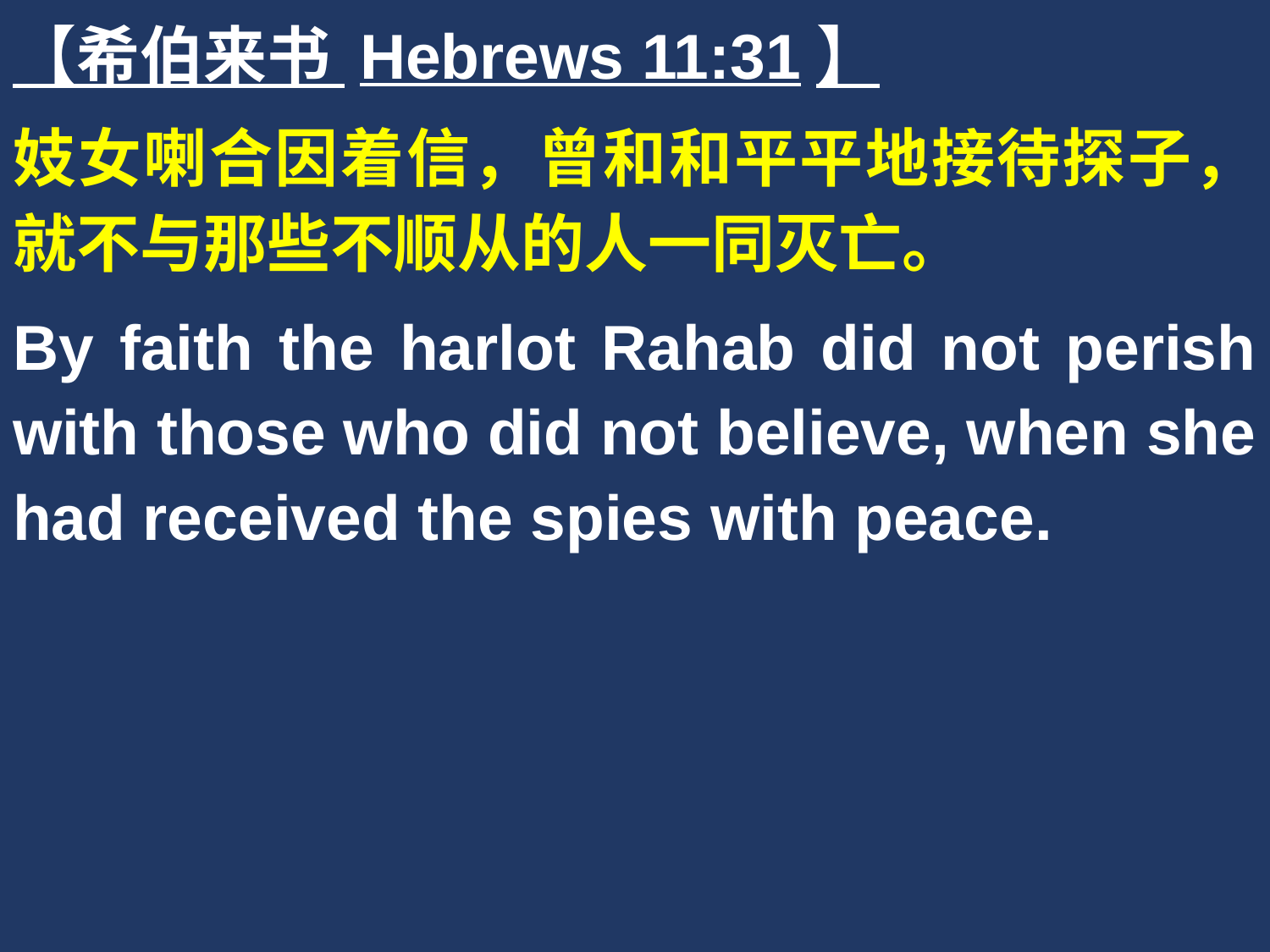

【希伯来书 Hebrews 11:31】
妓女喇合因着信，曾和和平平地接待探子，就不与那些不顺从的人一同灭亡。
By faith the harlot Rahab did not perish with those who did not believe, when she had received the spies with peace.